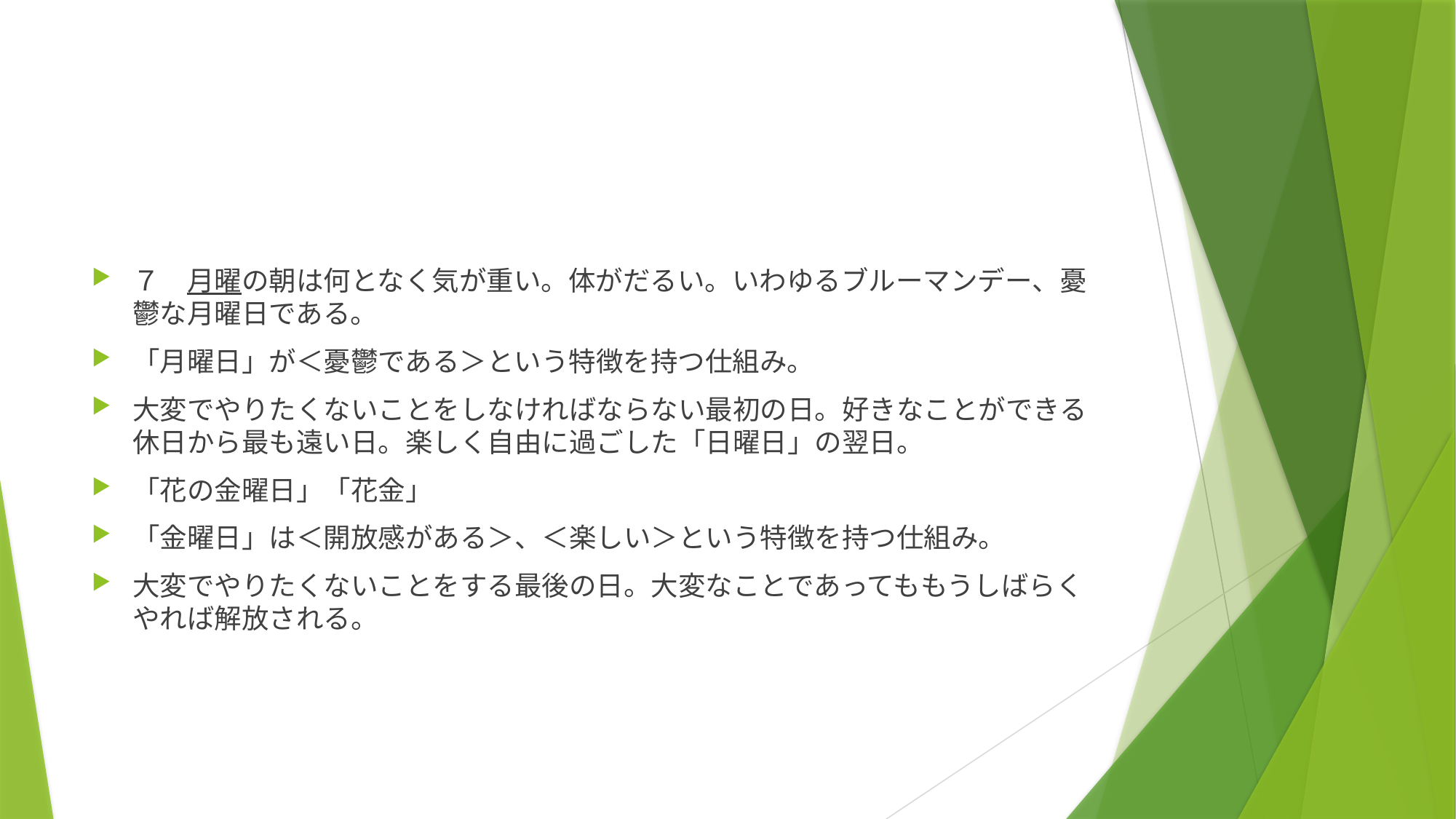

#
７　月曜の朝は何となく気が重い。体がだるい。いわゆるブルーマンデー、憂鬱な月曜日である。
「月曜日」が＜憂鬱である＞という特徴を持つ仕組み。
大変でやりたくないことをしなければならない最初の日。好きなことができる休日から最も遠い日。楽しく自由に過ごした「日曜日」の翌日。
「花の金曜日」「花金」
「金曜日」は＜開放感がある＞、＜楽しい＞という特徴を持つ仕組み。
大変でやりたくないことをする最後の日。大変なことであってももうしばらくやれば解放される。